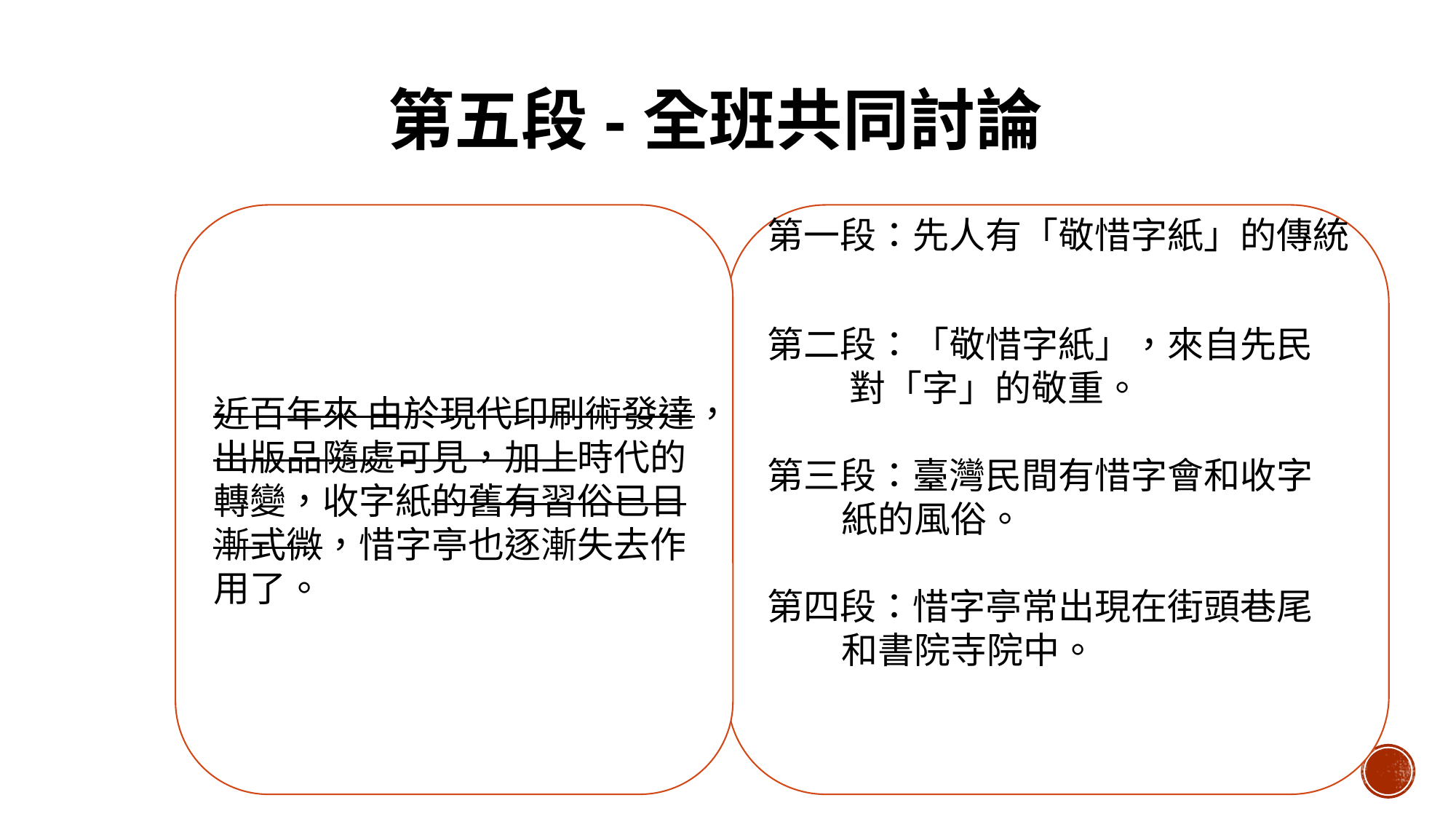

第五段-全班共同討論
近百年來 由於現代印刷術發達，出版品隨處可見，加上時代的轉變，收字紙的舊有習俗已日漸式微，惜字亭也逐漸失去作用了。

第一段：先人有「敬惜字紙」的傳統

第二段：「敬惜字紙」，來自先民
         對「字」的敬重。

第三段：臺灣民間有惜字會和收字
        紙的風俗。

第四段：惜字亭常出現在街頭巷尾
        和書院寺院中。